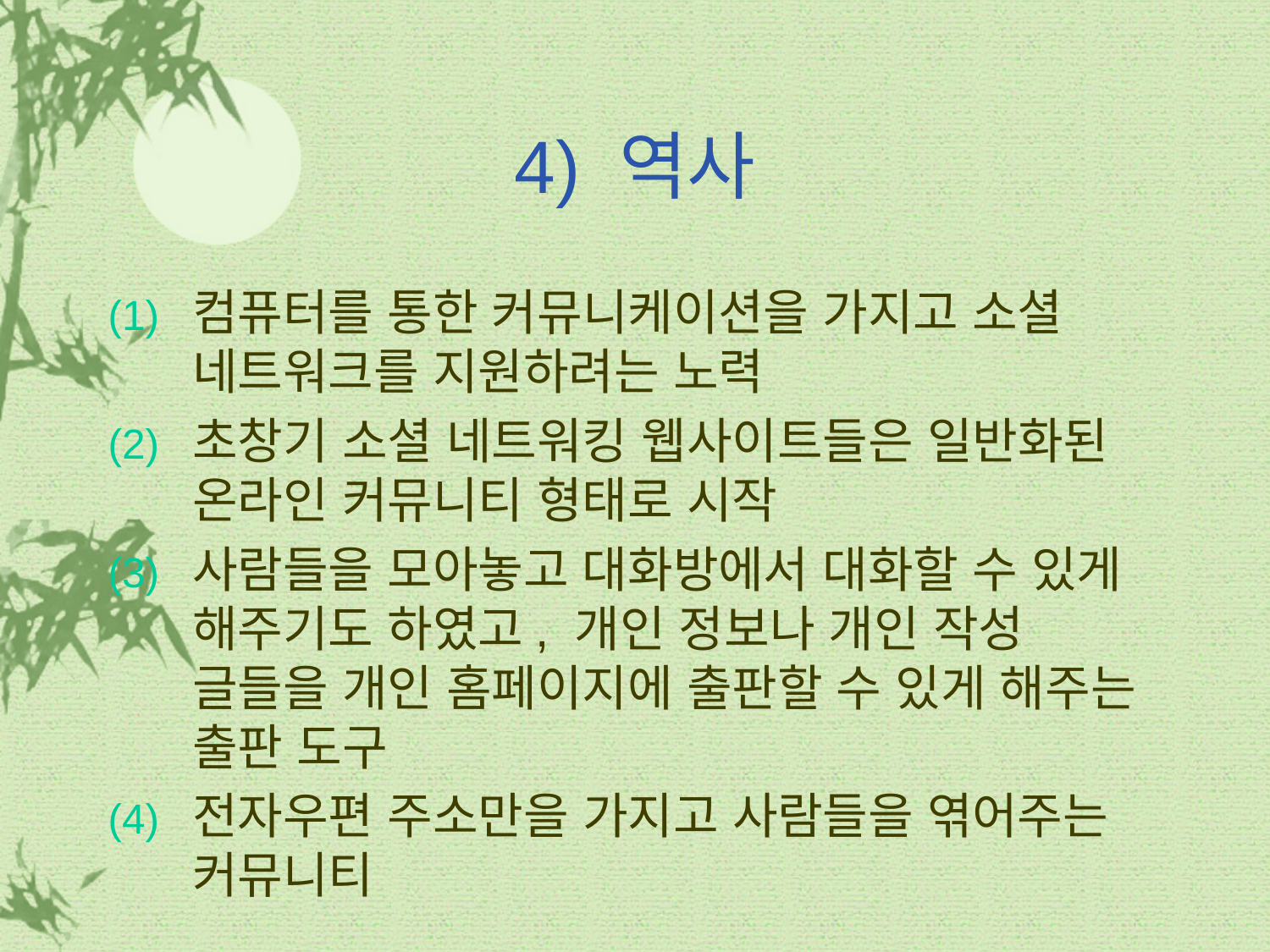

# 4) 역사
컴퓨터를 통한 커뮤니케이션을 가지고 소셜 네트워크를 지원하려는 노력
초창기 소셜 네트워킹 웹사이트들은 일반화된 온라인 커뮤니티 형태로 시작
사람들을 모아놓고 대화방에서 대화할 수 있게 해주기도 하였고, 개인 정보나 개인 작성 글들을 개인 홈페이지에 출판할 수 있게 해주는 출판 도구
전자우편 주소만을 가지고 사람들을 엮어주는 커뮤니티